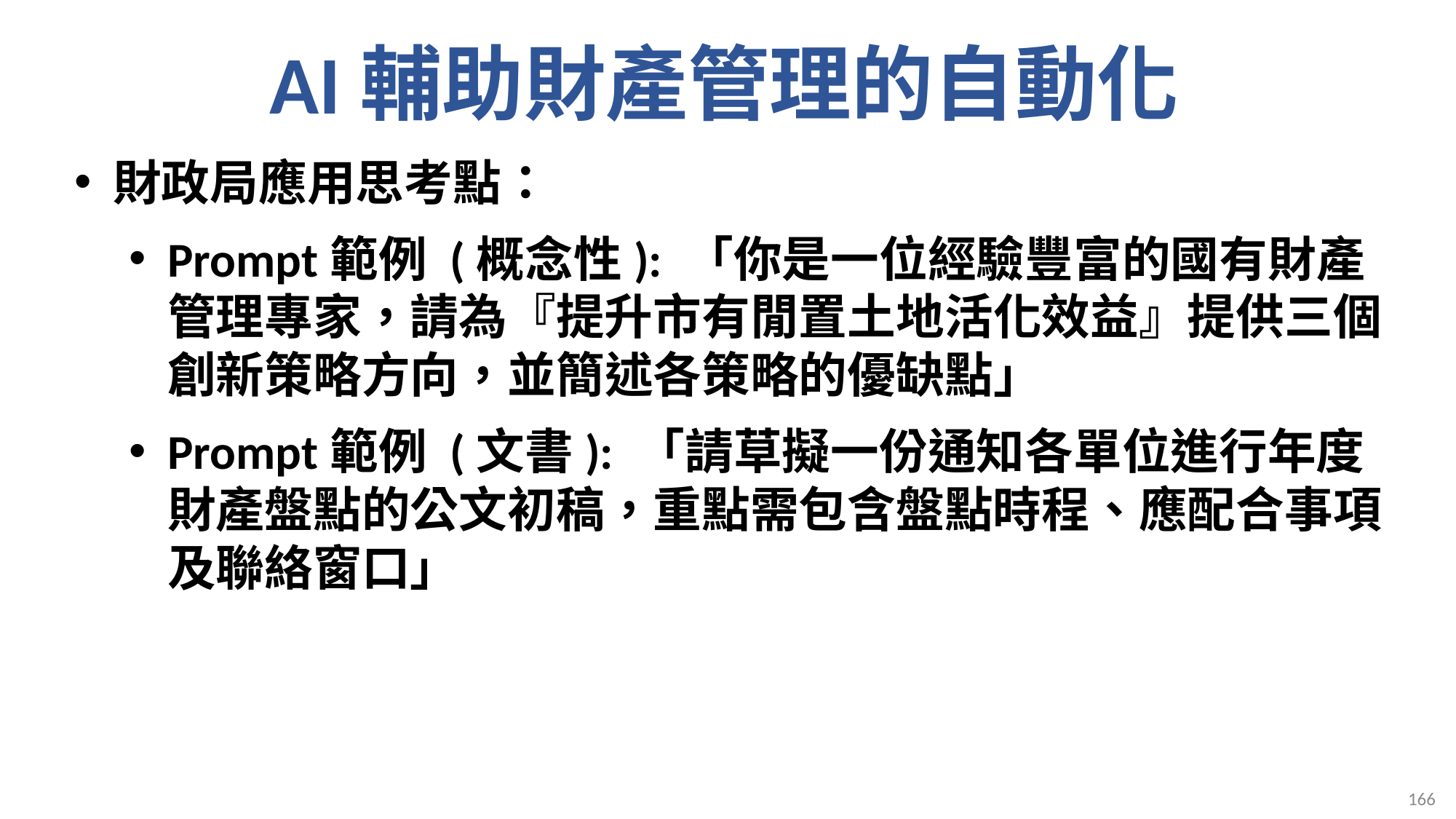

# AI輔助財產管理的自動化
財政局應用思考點：
Prompt範例 (概念性): 「你是一位經驗豐富的國有財產管理專家，請為『提升市有閒置土地活化效益』提供三個創新策略方向，並簡述各策略的優缺點」
Prompt範例 (文書): 「請草擬一份通知各單位進行年度財產盤點的公文初稿，重點需包含盤點時程、應配合事項及聯絡窗口」
166